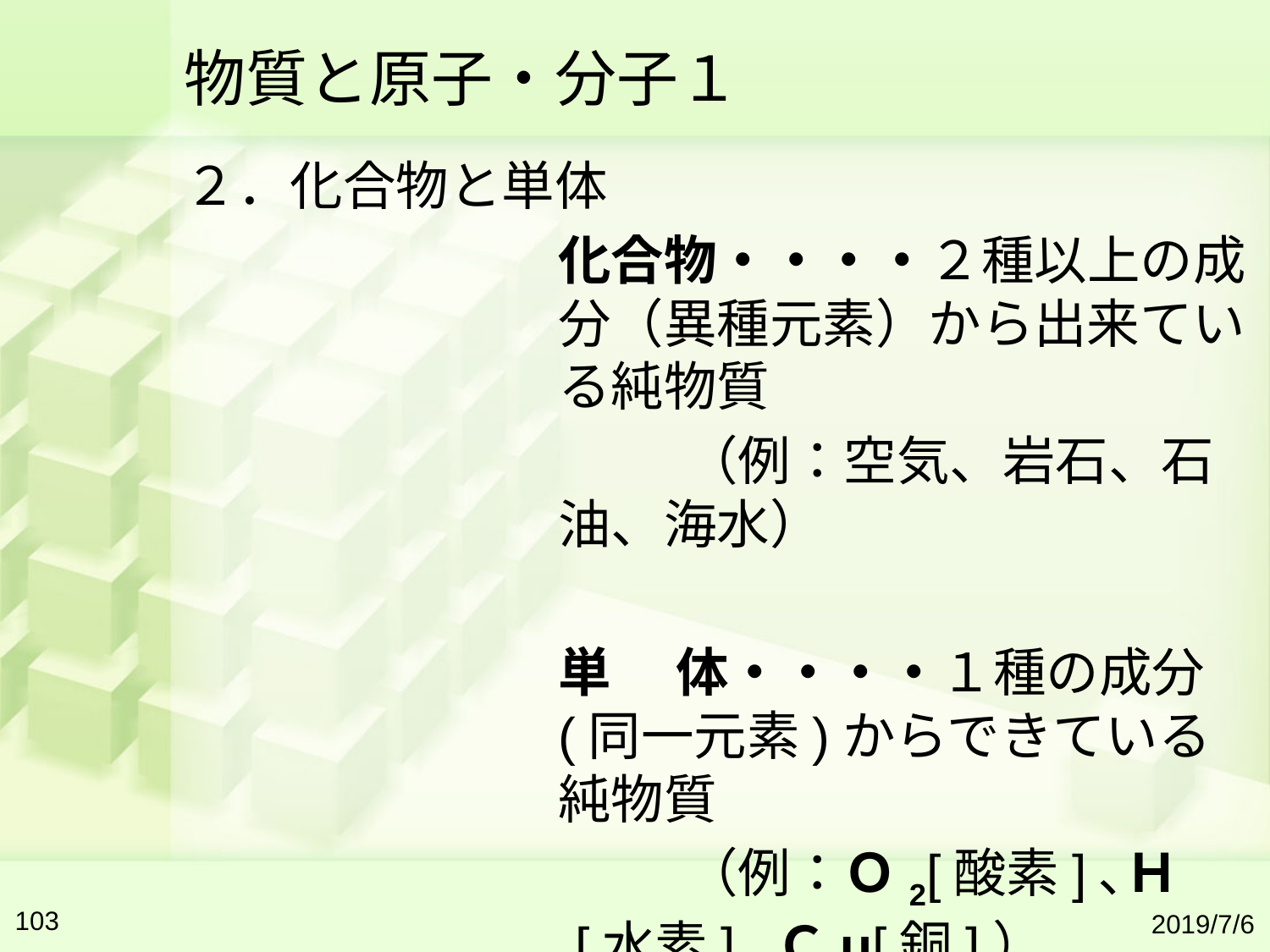

# 物質と原子・分子１
２．化合物と単体
	化合物・・・・２種以上の成分（異種元素）から出来ている純物質
		（例：空気、岩石、石油、海水）

	単　 体・・・・１種の成分(同一元素)からできている純物質
		（例：Ｏ2[酸素]､Ｈ2[水素]､Ｃu[銅]）
103
2019/7/6